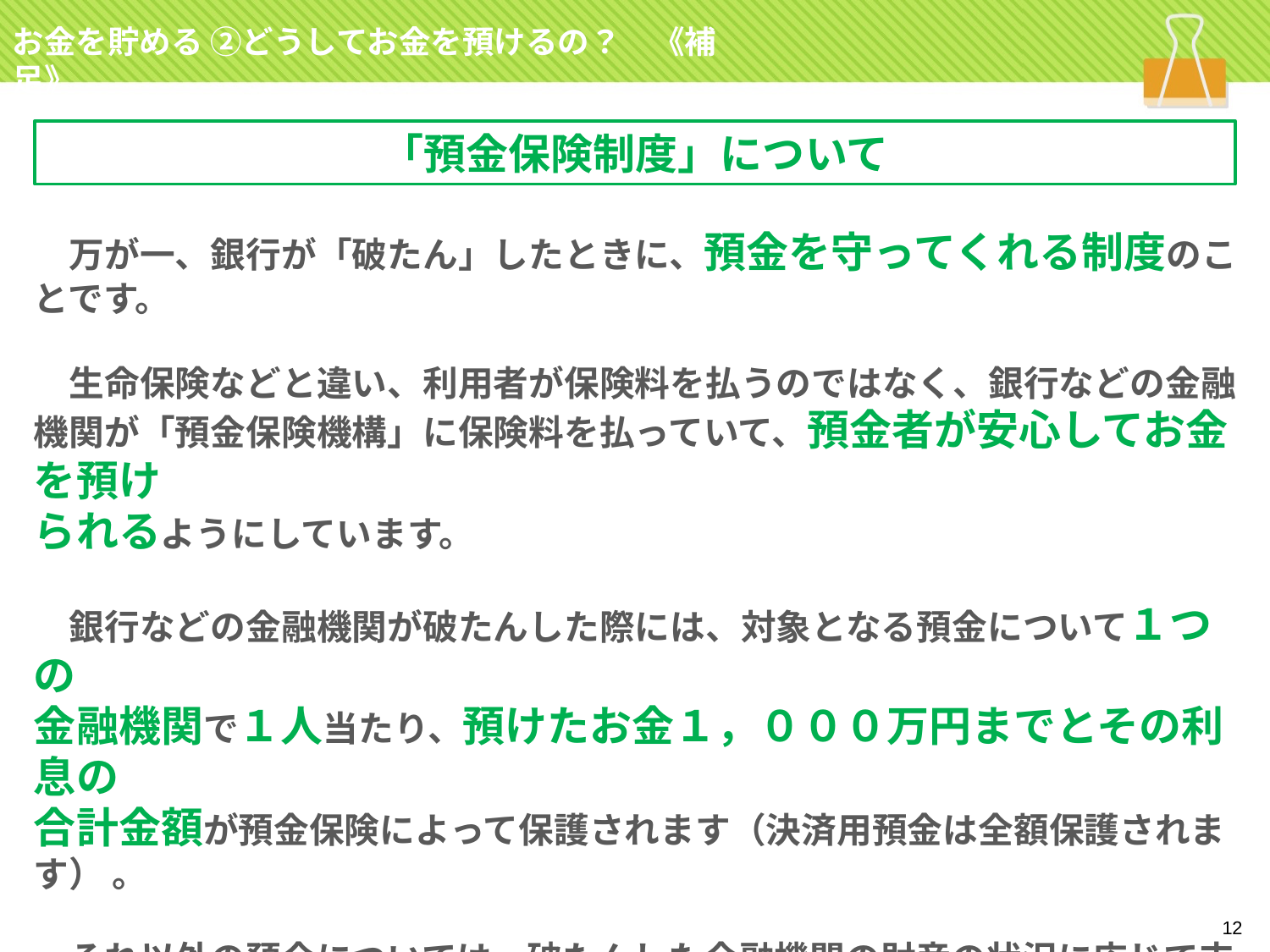

お金を貯める ②どうしてお金を預けるの？　《補足》
「預金保険制度」について
　万が一、銀行が「破たん」したときに、預金を守ってくれる制度のことです。

　生命保険などと違い、利用者が保険料を払うのではなく、銀行などの金融機関が「預金保険機構」に保険料を払っていて、預金者が安心してお金を預け
られるようにしています。

　銀行などの金融機関が破たんした際には、対象となる預金について１つの
金融機関で１人当たり、預けたお金１，０００万円までとその利息の
合計金額が預金保険によって保護されます（決済用預金は全額保護されます） 。

　それ以外の預金については、破たんした金融機関の財産の状況に応じて支払われます（一部カットされる場合があります）。
12